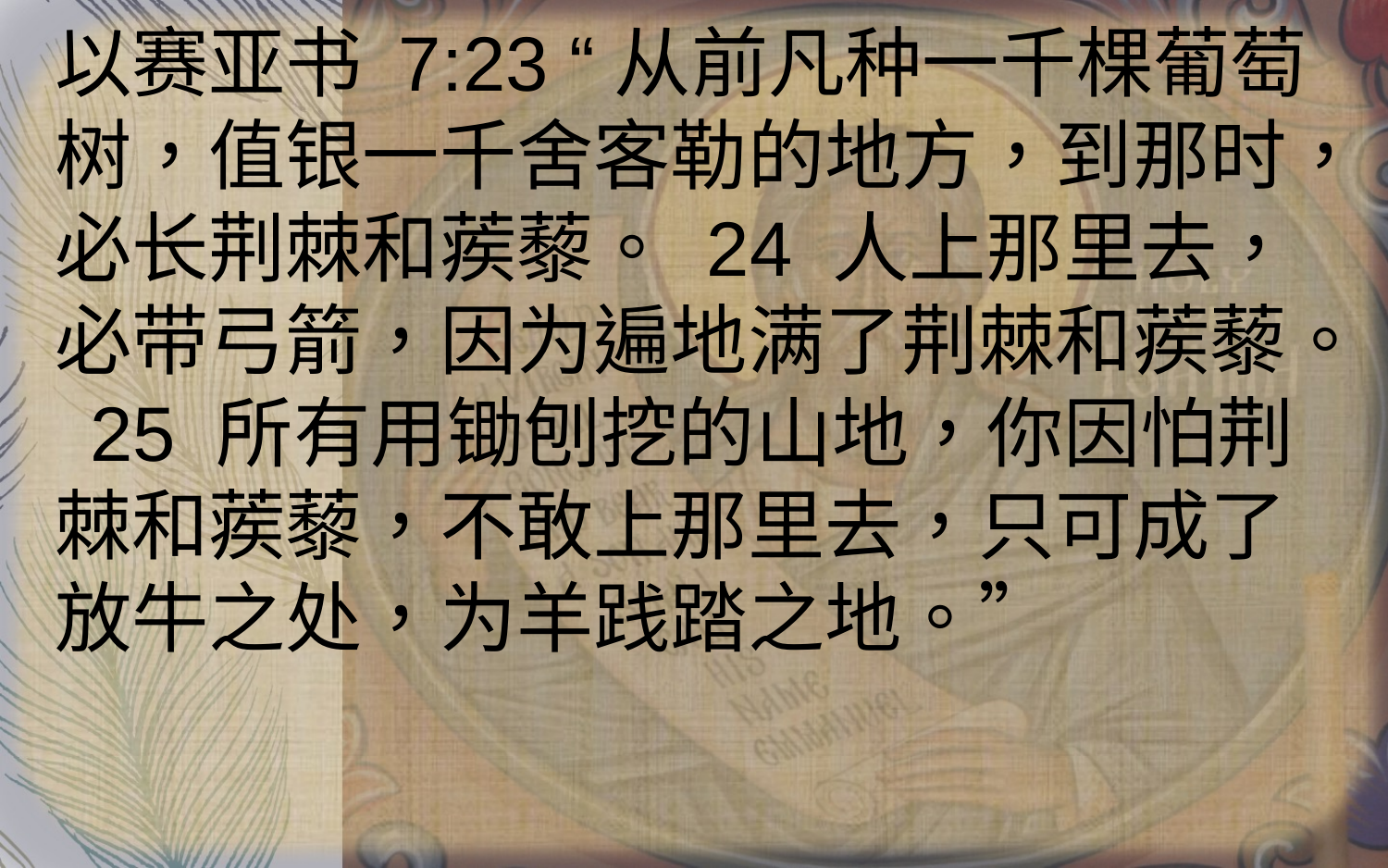

以赛亚书 7:23 “从前凡种一千棵葡萄树，值银一千舍客勒的地方，到那时，必长荆棘和蒺藜。 24 人上那里去，必带弓箭，因为遍地满了荆棘和蒺藜。 25 所有用锄刨挖的山地，你因怕荆棘和蒺藜，不敢上那里去，只可成了放牛之处，为羊践踏之地。”